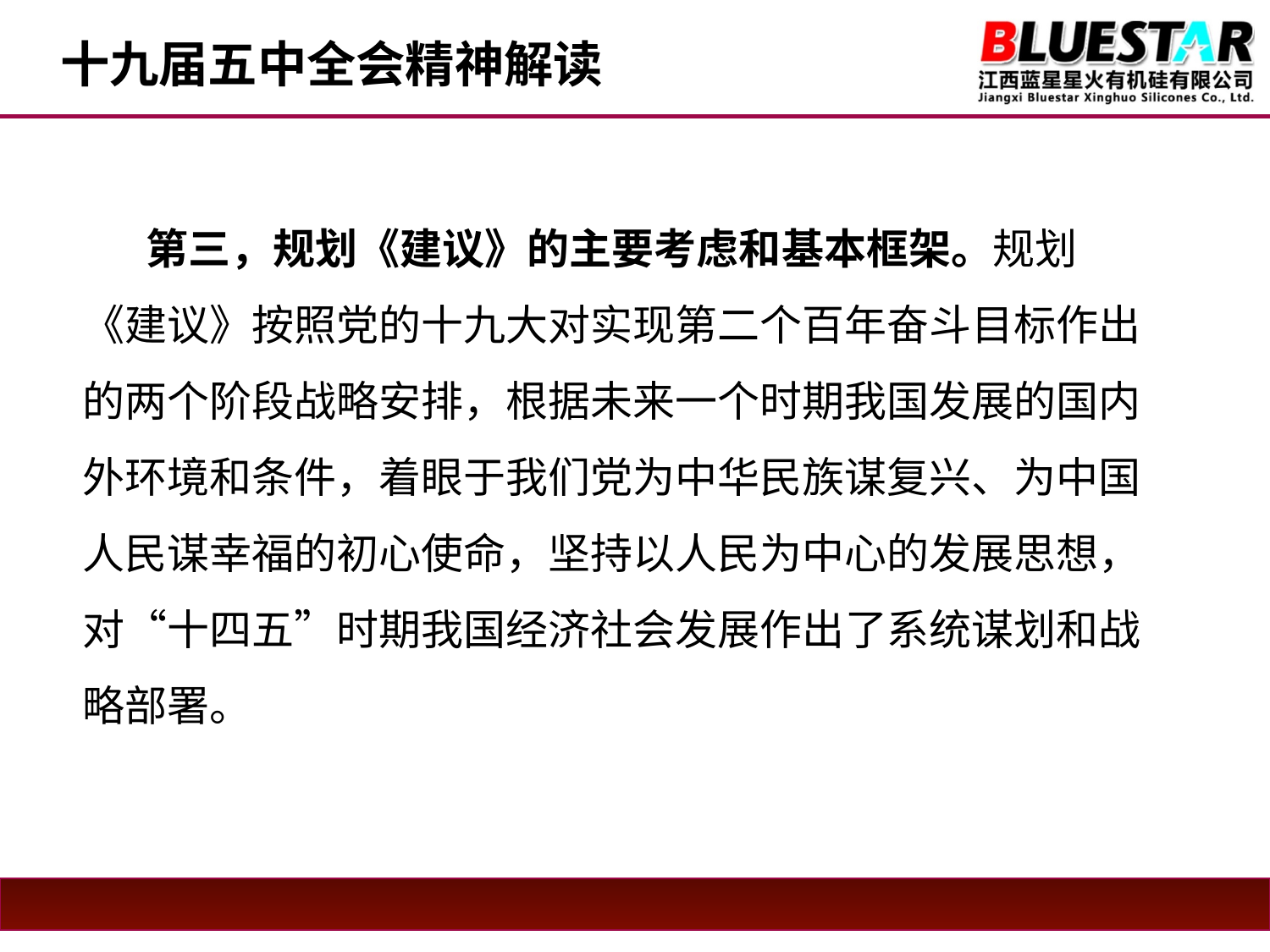

十九届五中全会精神解读
第三，规划《建议》的主要考虑和基本框架。规划《建议》按照党的十九大对实现第二个百年奋斗目标作出的两个阶段战略安排，根据未来一个时期我国发展的国内外环境和条件，着眼于我们党为中华民族谋复兴、为中国人民谋幸福的初心使命，坚持以人民为中心的发展思想，对“十四五”时期我国经济社会发展作出了系统谋划和战略部署。